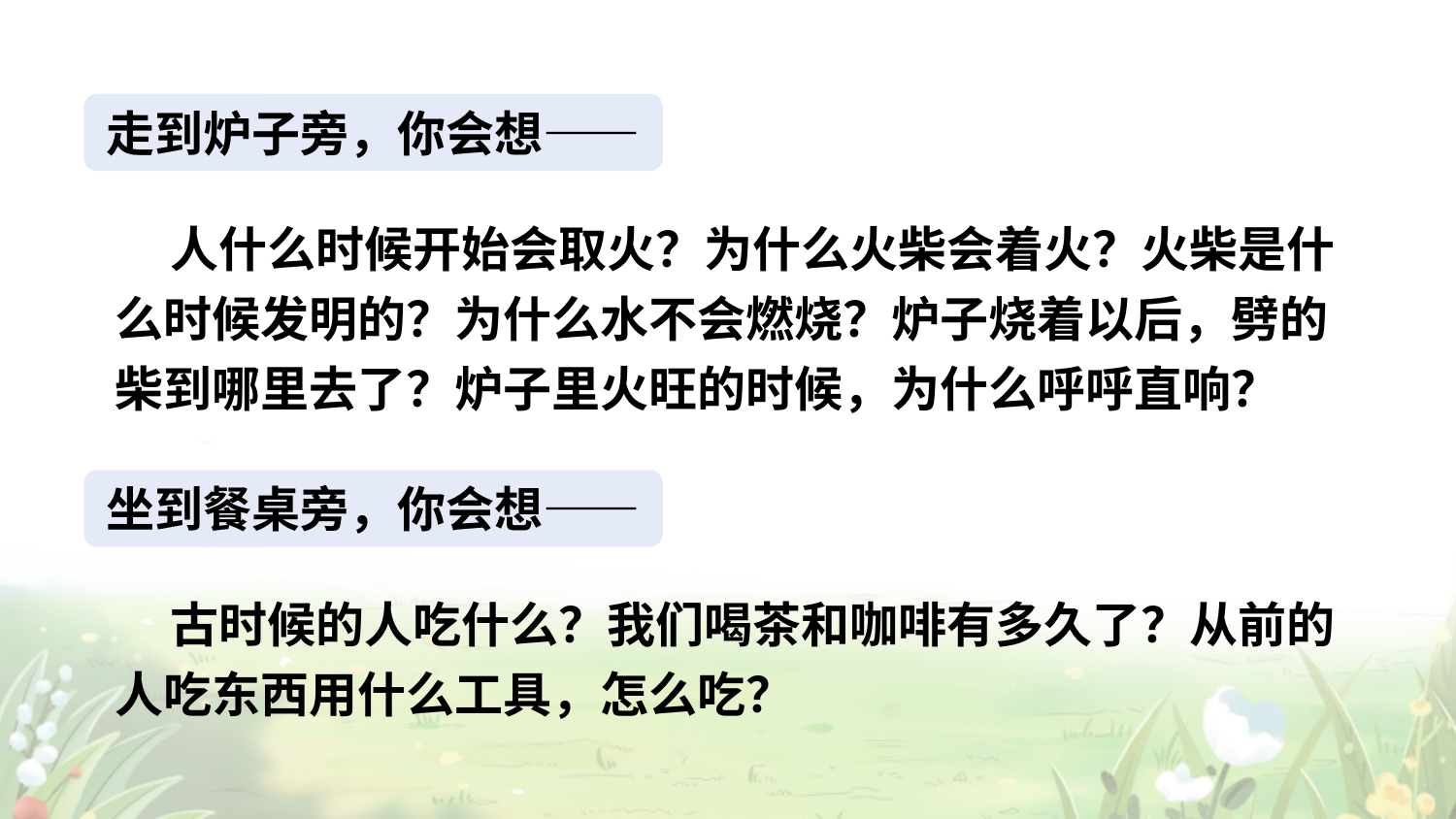

走到炉子旁，你会想——
    人什么时候开始会取火？为什么火柴会着火？火柴是什么时候发明的？为什么水不会燃烧？炉子烧着以后，劈的柴到哪里去了？炉子里火旺的时候，为什么呼呼直响？
坐到餐桌旁，你会想——
    古时候的人吃什么？我们喝茶和咖啡有多久了？从前的人吃东西用什么工具，怎么吃？